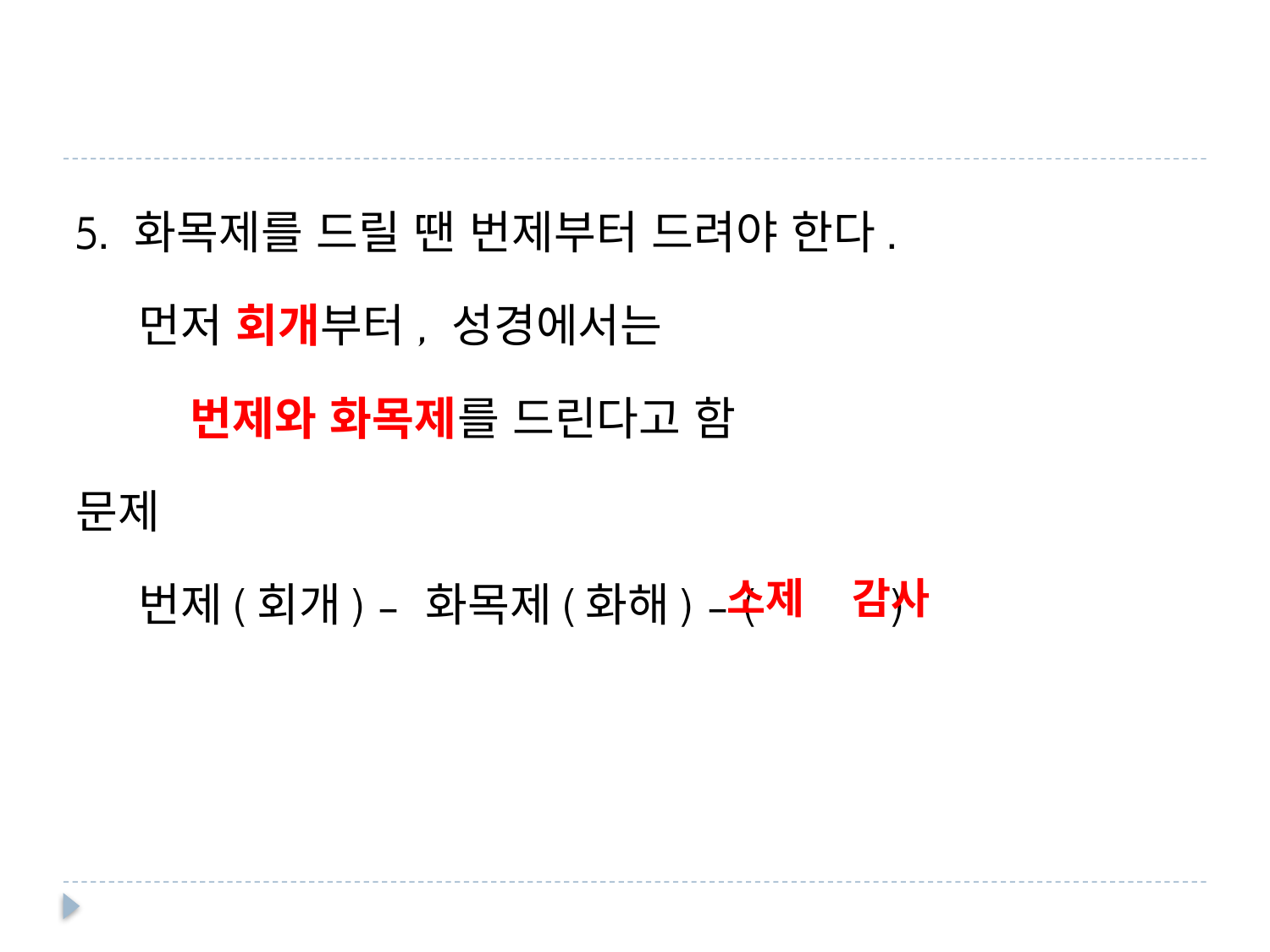

#
5. 화목제를 드릴 땐 번제부터 드려야 한다.
    먼저 회개부터, 성경에서는
        번제와 화목제를 드린다고 함
문제
    번제(회개) – 화목제(화해) – (          )
소제    감사